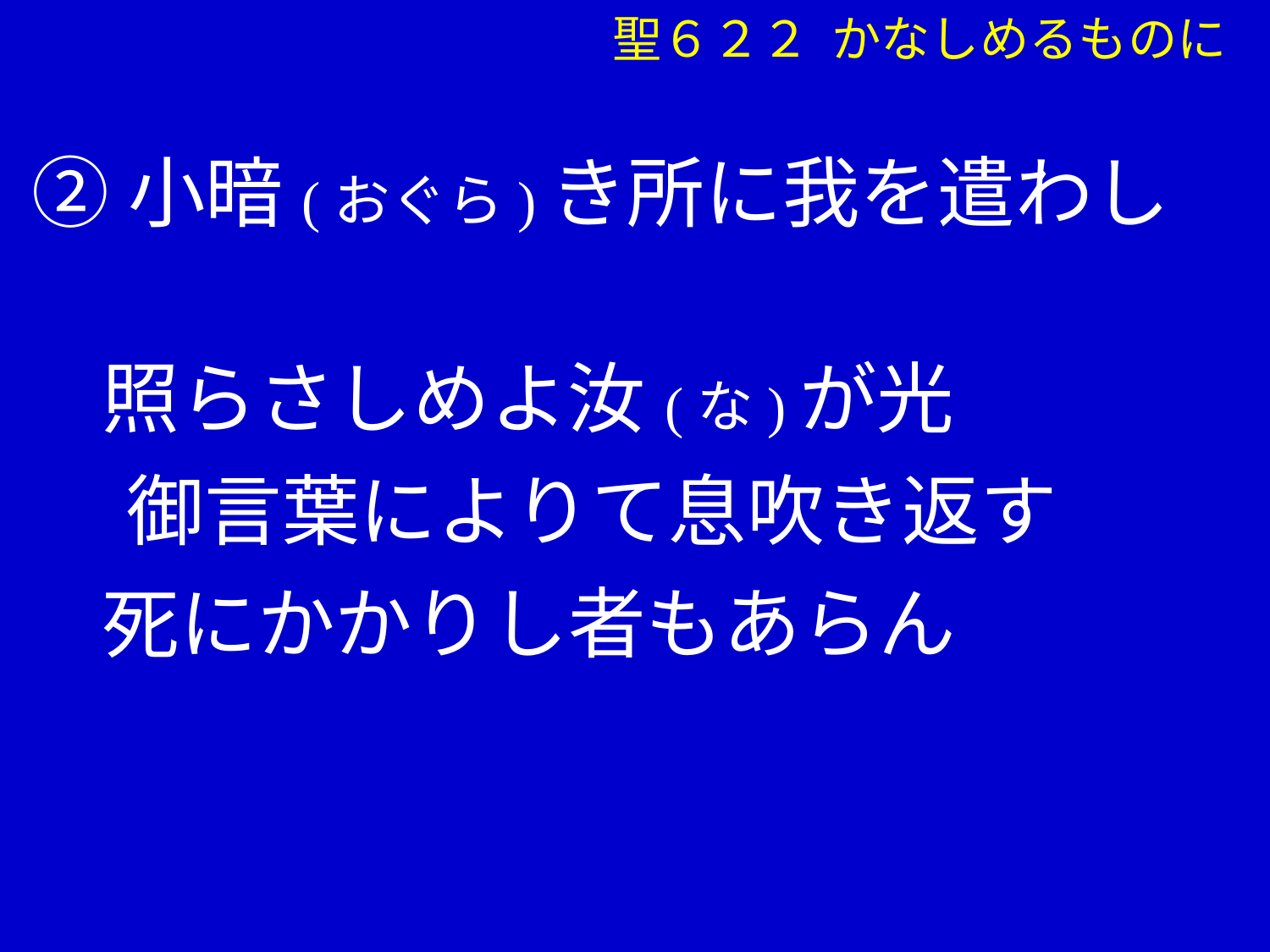

聖６２２  かなしめるものに
②小暗(おぐら)き所に我を遣わし
   照らさしめよ汝(な)が光
　 御言葉によりて息吹き返す
   死にかかりし者もあらん